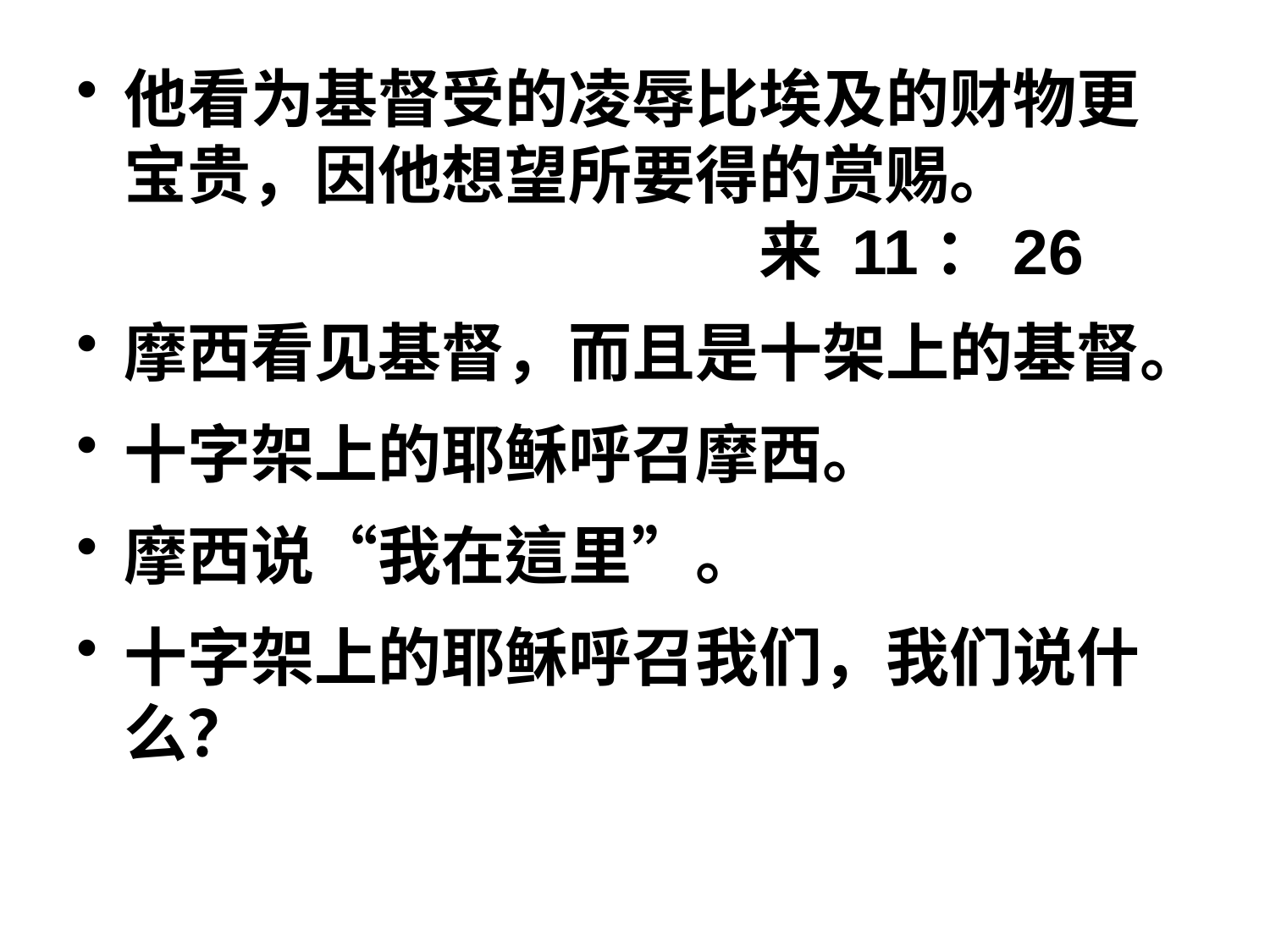

他看为基督受的凌辱比埃及的财物更宝贵，因他想望所要得的赏赐。 						来 11：26
摩西看见基督，而且是十架上的基督。
十字架上的耶稣呼召摩西。
摩西说“我在這里”。
十字架上的耶稣呼召我们，我们说什么？